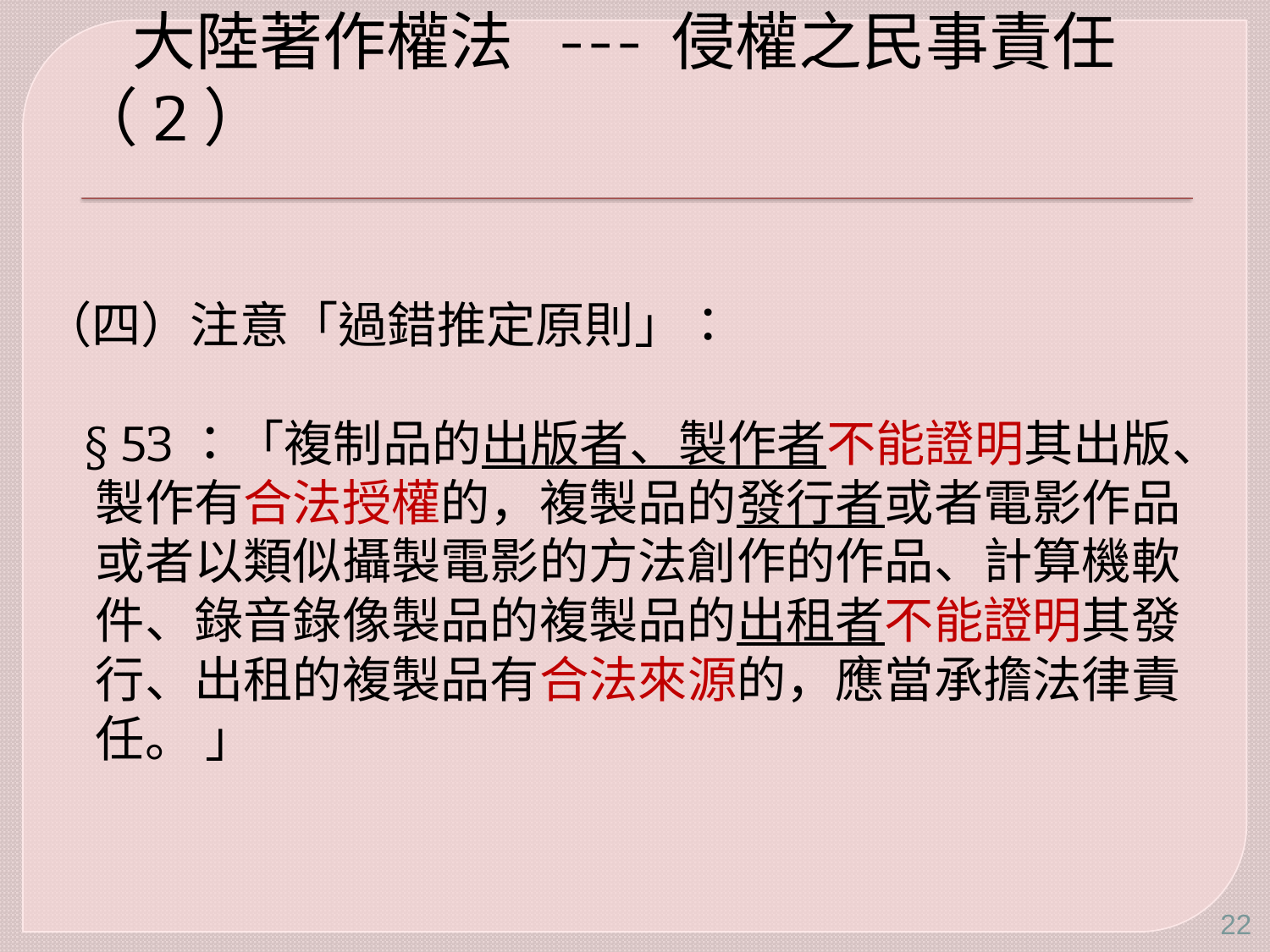

# 大陸著作權法  --- 侵權之民事責任（2）

（四）注意「過錯推定原則」：

    § 53：「複制品的出版者、製作者不能證明其出版、製作有合法授權的，複製品的發行者或者電影作品或者以類似攝製電影的方法創作的作品、計算機軟件、錄音錄像製品的複製品的出租者不能證明其發行、出租的複製品有合法來源的，應當承擔法律責任。 」

22